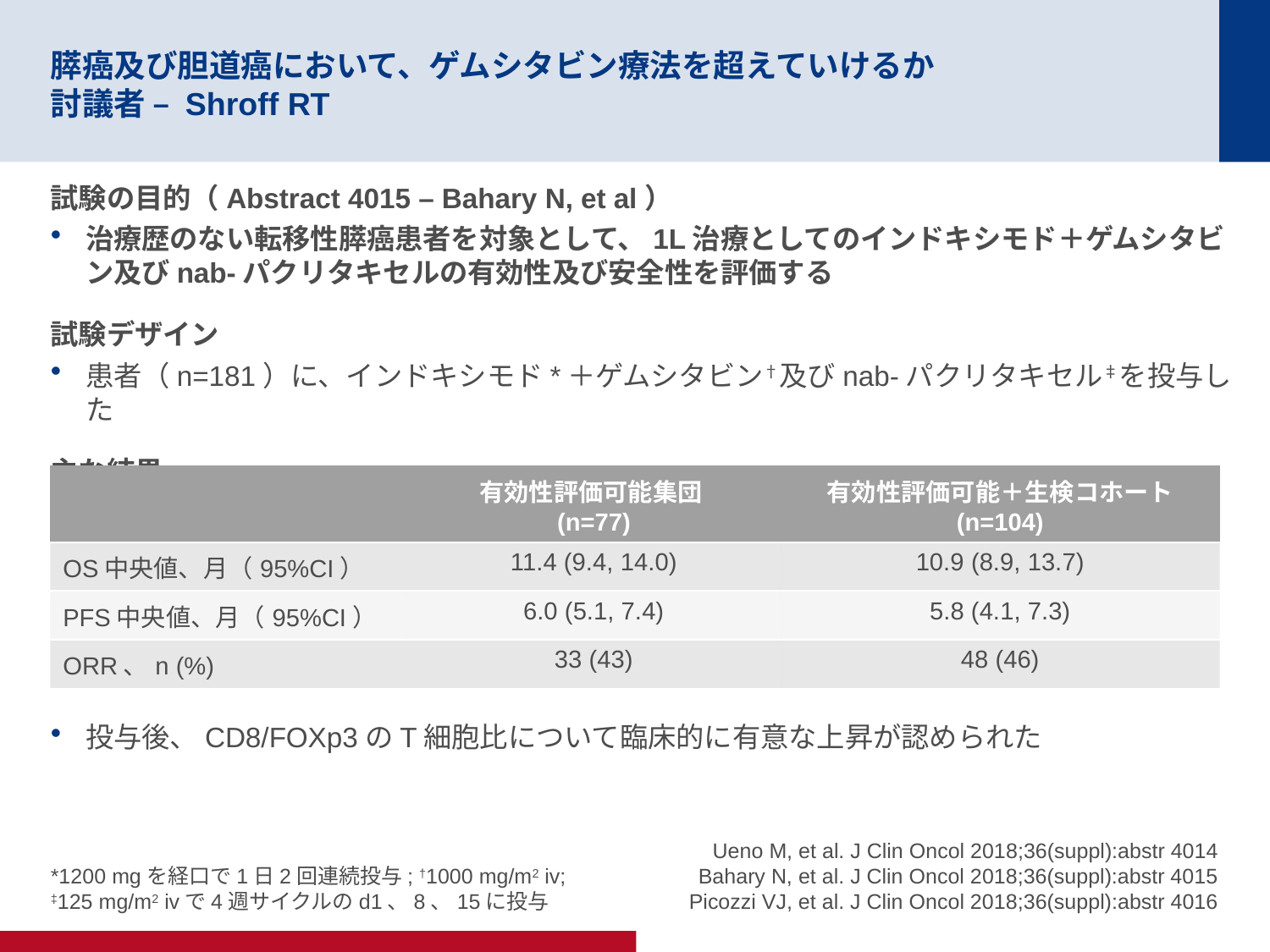

# 膵癌及び胆道癌において、ゲムシタビン療法を超えていけるか 討議者 – Shroff RT
試験の目的（Abstract 4015 – Bahary N, et al）
治療歴のない転移性膵癌患者を対象として、1L治療としてのインドキシモド＋ゲムシタビン及びnab-パクリタキセルの有効性及び安全性を評価する
試験デザイン
患者（n=181）に、インドキシモド*＋ゲムシタビン†及びnab-パクリタキセル‡を投与した
主な結果

投与後、CD8/FOXp3のT細胞比について臨床的に有意な上昇が認められた
|  | 有効性評価可能集団 (n=77) | 有効性評価可能＋生検コホート (n=104) |
| --- | --- | --- |
| OS中央値、月（95%CI） | 11.4 (9.4, 14.0) | 10.9 (8.9, 13.7) |
| PFS中央値、月（95%CI） | 6.0 (5.1, 7.4) | 5.8 (4.1, 7.3) |
| ORR、n (%) | 33 (43) | 48 (46) |
*1200 mgを経口で1日2回連続投与; †1000 mg/m2 iv; ‡125 mg/m2 ivで4週サイクルのd1、8、15に投与
Ueno M, et al. J Clin Oncol 2018;36(suppl):abstr 4014
Bahary N, et al. J Clin Oncol 2018;36(suppl):abstr 4015 Picozzi VJ, et al. J Clin Oncol 2018;36(suppl):abstr 4016